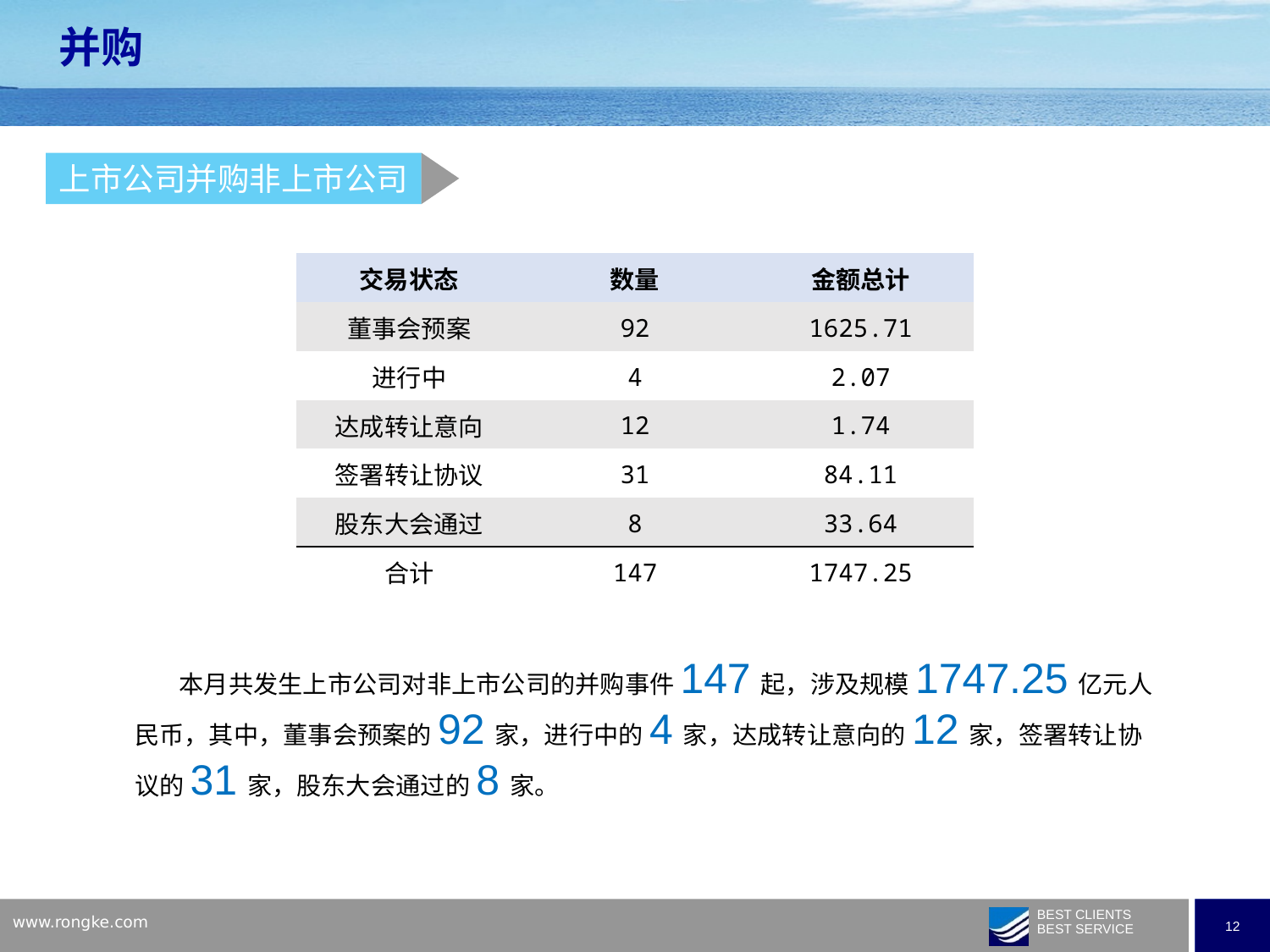

并购
上市公司并购非上市公司

| 交易状态 | 数量 | 金额总计 |
| --- | --- | --- |
| 董事会预案 | 92 | 1625.71 |
| 进行中 | 4 | 2.07 |
| 达成转让意向 | 12 | 1.74 |
| 签署转让协议 | 31 | 84.11 |
| 股东大会通过 | 8 | 33.64 |
| 合计 | 147 | 1747.25 |
       本月共发生上市公司对非上市公司的并购事件147起，涉及规模1747.25亿元人民币，其中，董事会预案的92家，进行中的4家，达成转让意向的12家，签署转让协议的31家，股东大会通过的8家。